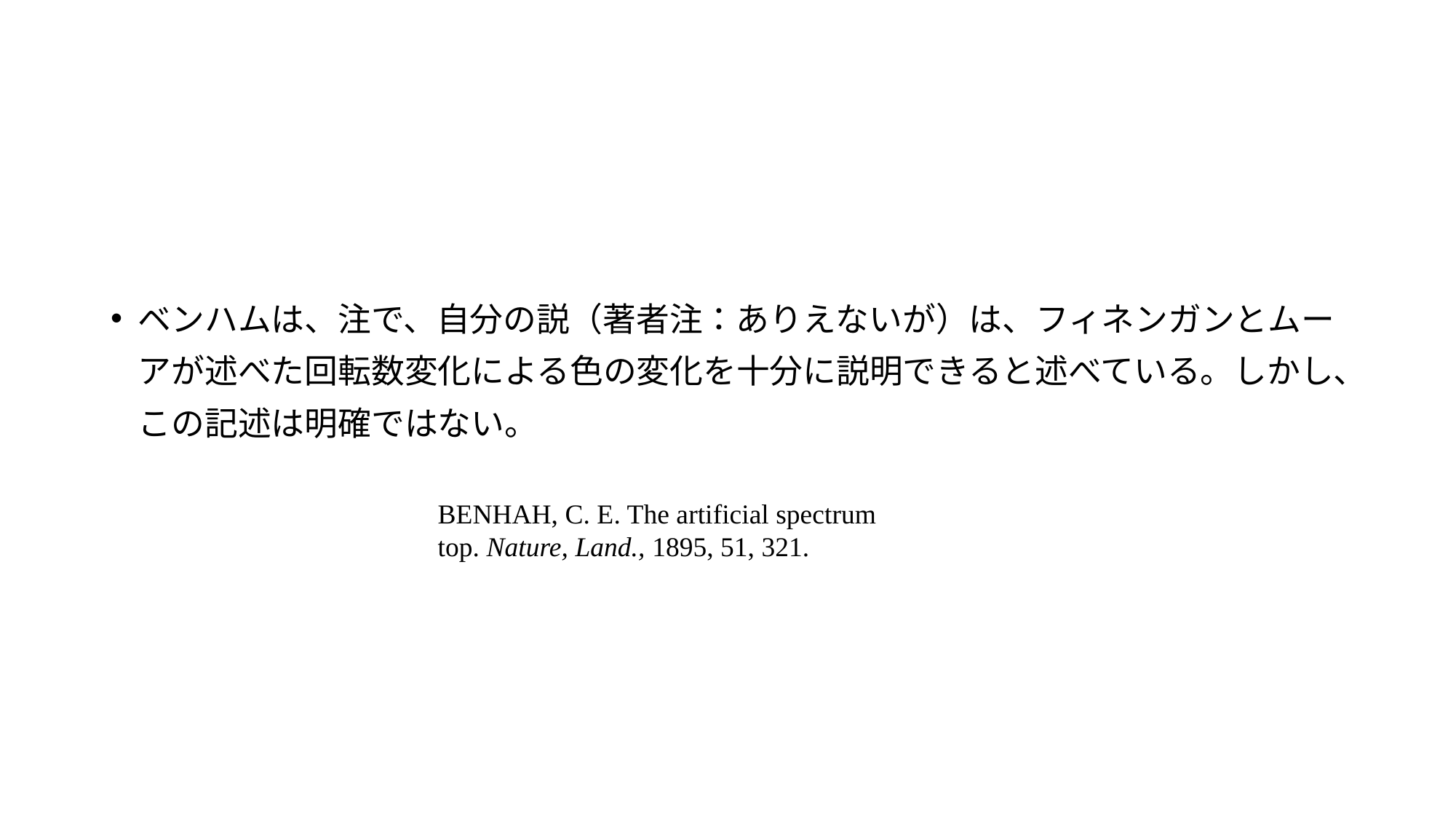

ベンハムは、注で、自分の説（著者注：ありえないが）は、フィネンガンとムーアが述べた回転数変化による色の変化を十分に説明できると述べている。しかし、この記述は明確ではない。
BENHAH, C. E. The artificial spectrum
top. Nature, Land., 1895, 51, 321.